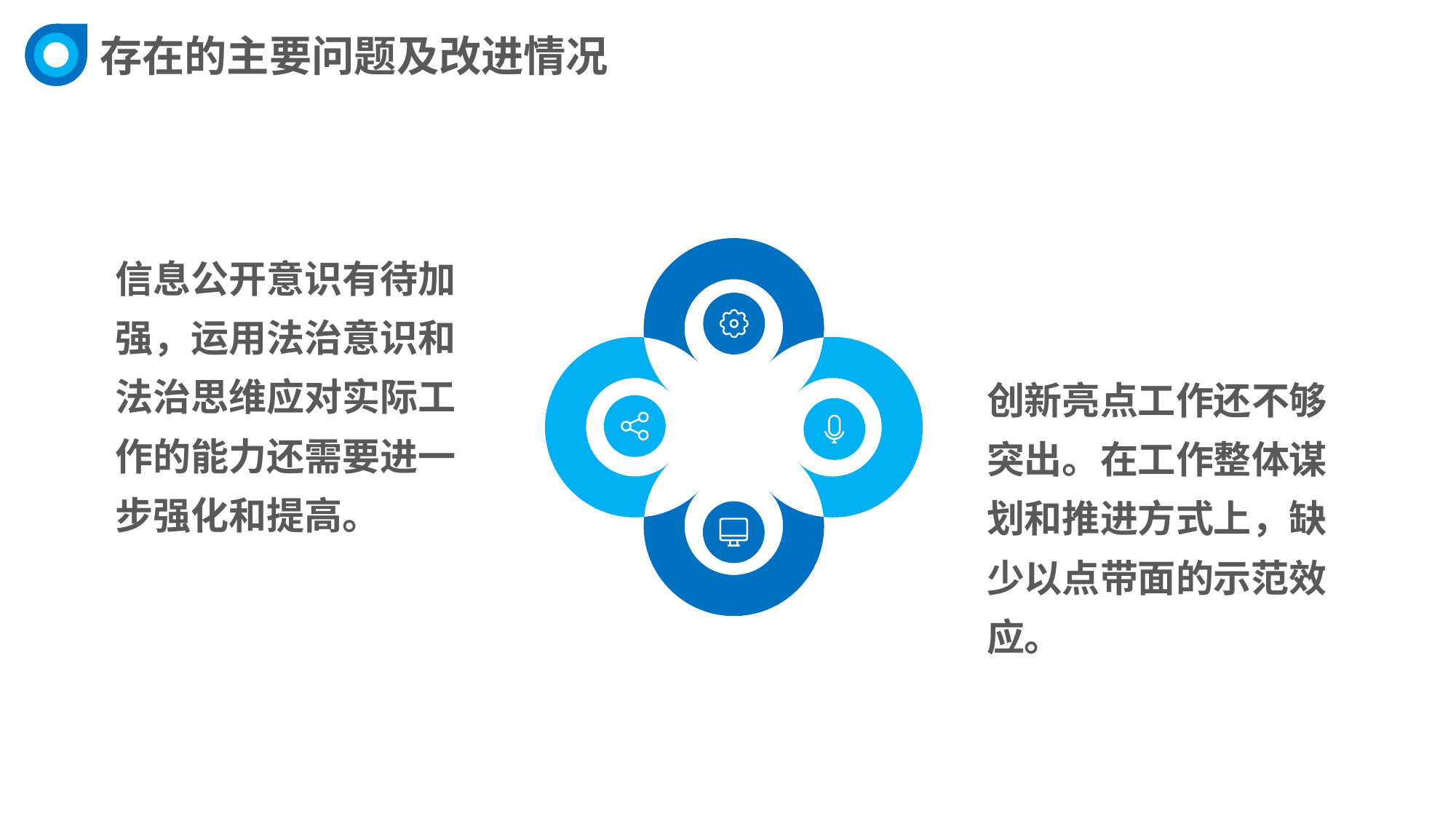

存在的主要问题及改进情况
信息公开意识有待加强，运用法治意识和法治思维应对实际工作的能力还需要进一步强化和提高。

创新亮点工作还不够突出。在工作整体谋划和推进方式上，缺少以点带面的示范效应。